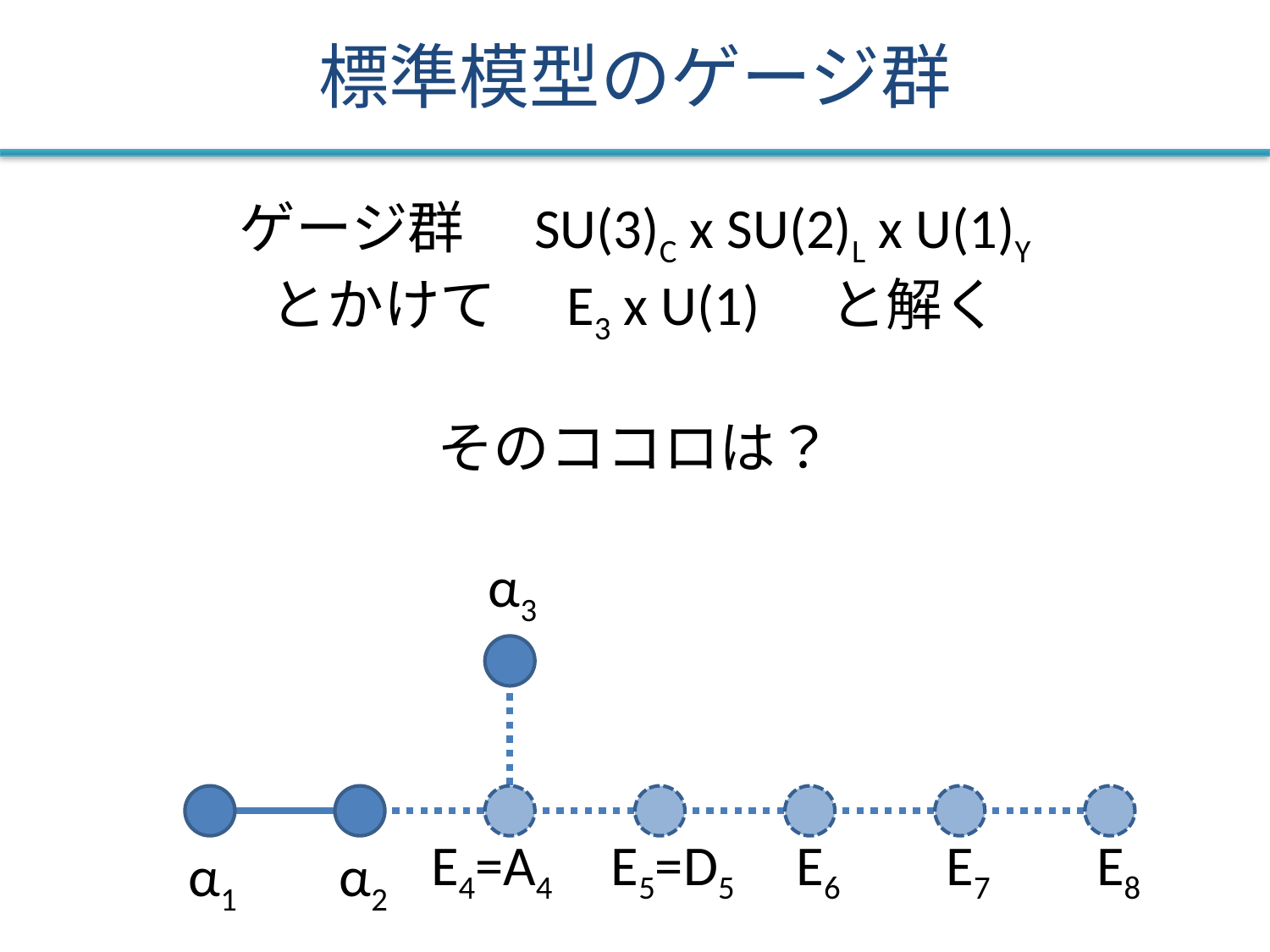

# 標準模型のゲージ群
ゲージ群　SU(3)C x SU(2)L x U(1)Y
とかけて　E3 x U(1)　と解く
そのココロは？
α3

E4=A4
E5=D5
E6
E7
E8
α1
α2